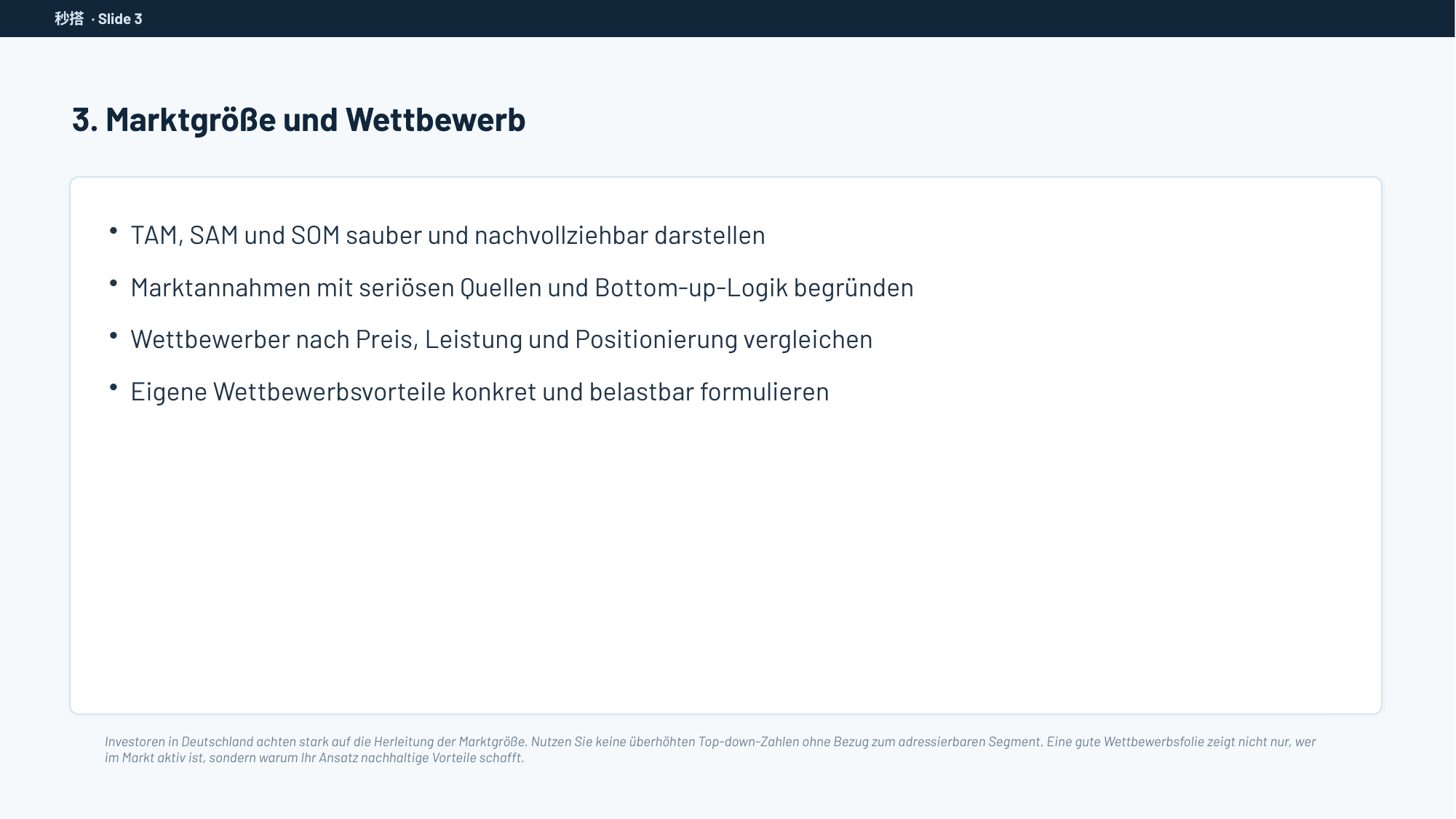

秒搭 · Slide 3
3. Marktgröße und Wettbewerb

TAM, SAM und SOM sauber und nachvollziehbar darstellen
Marktannahmen mit seriösen Quellen und Bottom-up-Logik begründen
Wettbewerber nach Preis, Leistung und Positionierung vergleichen
Eigene Wettbewerbsvorteile konkret und belastbar formulieren
Investoren in Deutschland achten stark auf die Herleitung der Marktgröße. Nutzen Sie keine überhöhten Top-down-Zahlen ohne Bezug zum adressierbaren Segment. Eine gute Wettbewerbsfolie zeigt nicht nur, wer im Markt aktiv ist, sondern warum Ihr Ansatz nachhaltige Vorteile schafft.